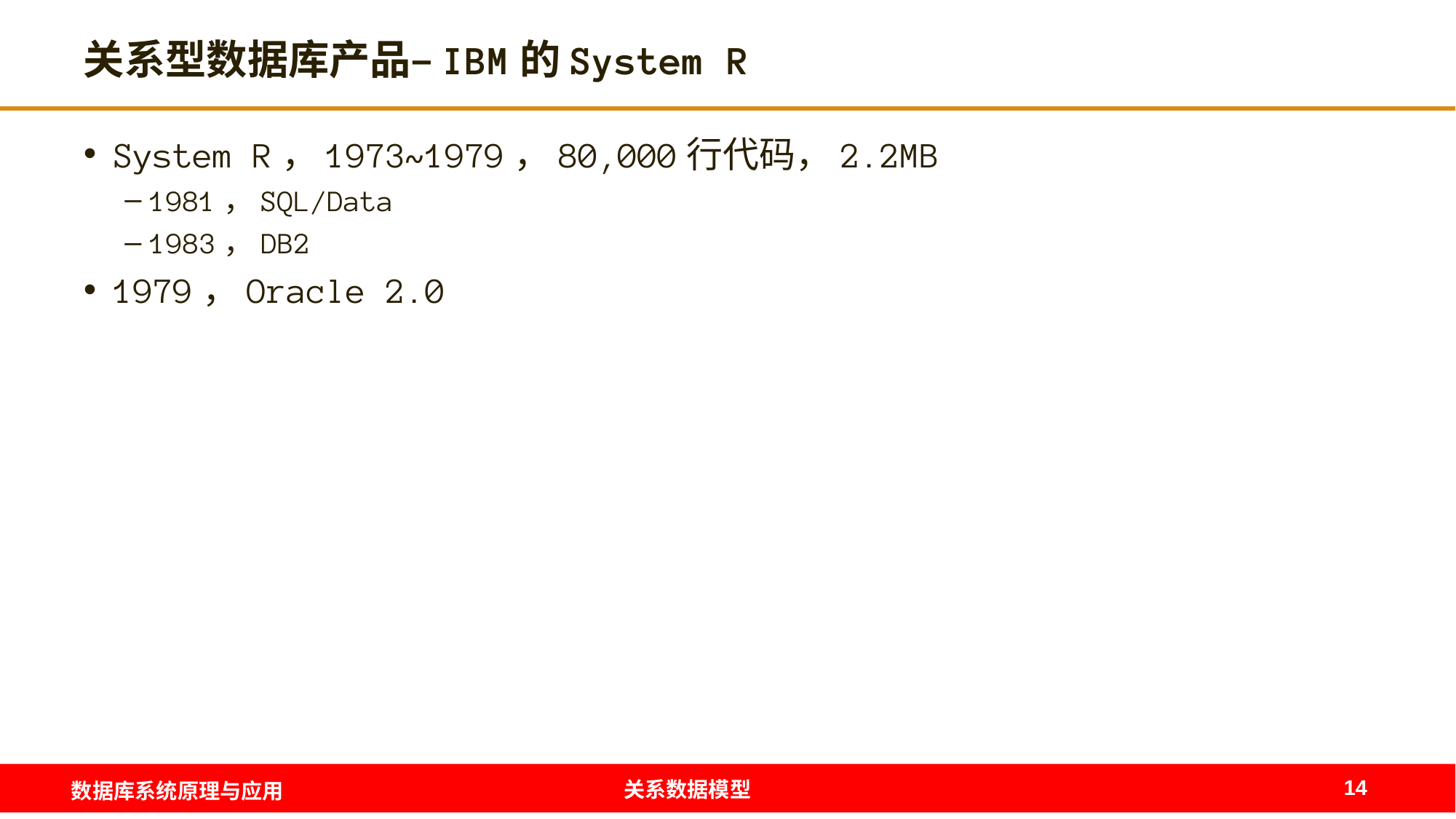

# 关系型数据库产品–IBM的System R
System R，1973~1979，80,000行代码，2.2MB
1981，SQL/Data
1983，DB2
1979，Oracle 2.0